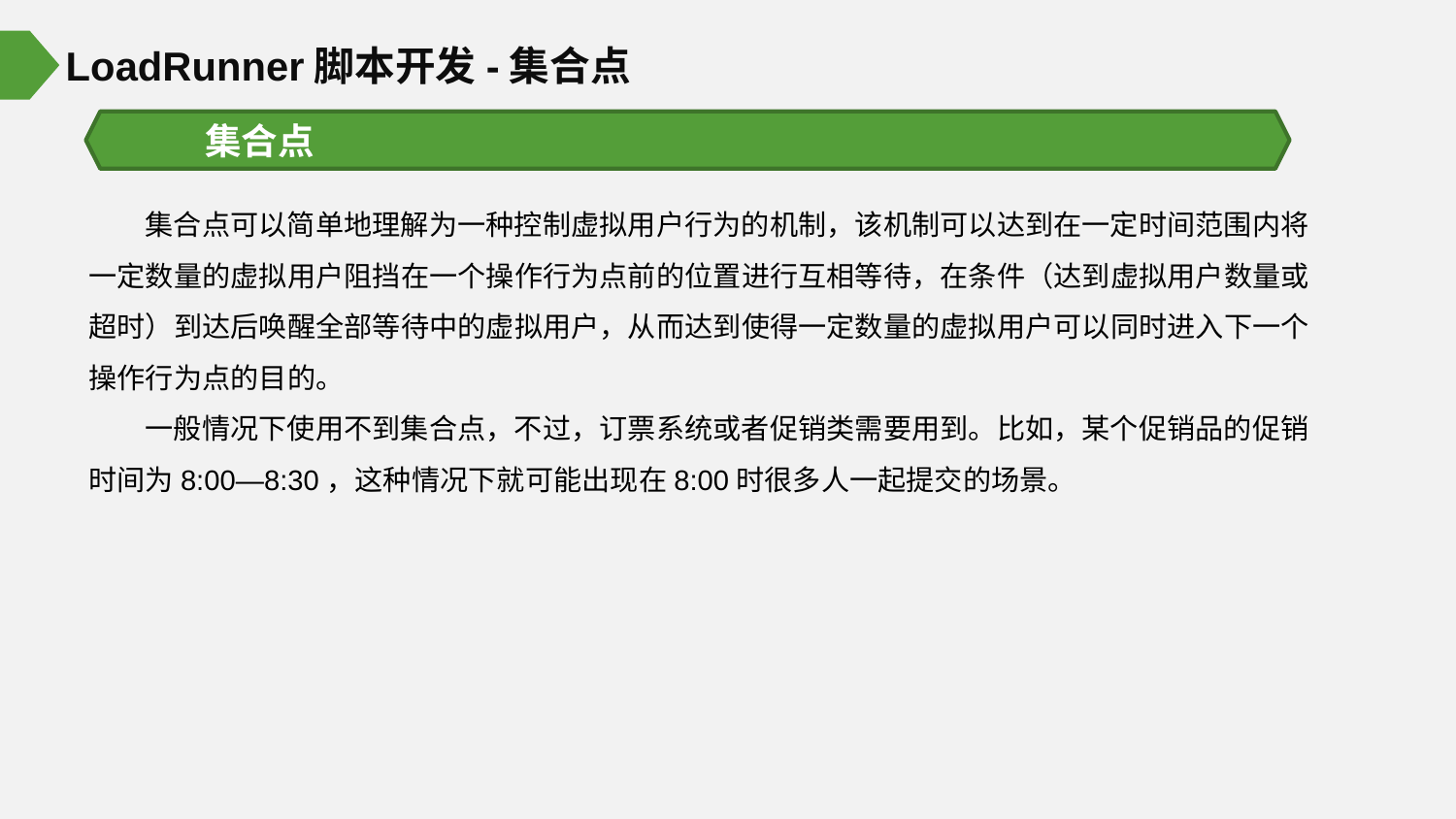

LoadRunner脚本开发-集合点
集合点
集合点可以简单地理解为一种控制虚拟用户行为的机制，该机制可以达到在一定时间范围内将一定数量的虚拟用户阻挡在一个操作行为点前的位置进行互相等待，在条件（达到虚拟用户数量或超时）到达后唤醒全部等待中的虚拟用户，从而达到使得一定数量的虚拟用户可以同时进入下一个操作行为点的目的。
一般情况下使用不到集合点，不过，订票系统或者促销类需要用到。比如，某个促销品的促销时间为8:00—8:30，这种情况下就可能出现在8:00时很多人一起提交的场景。